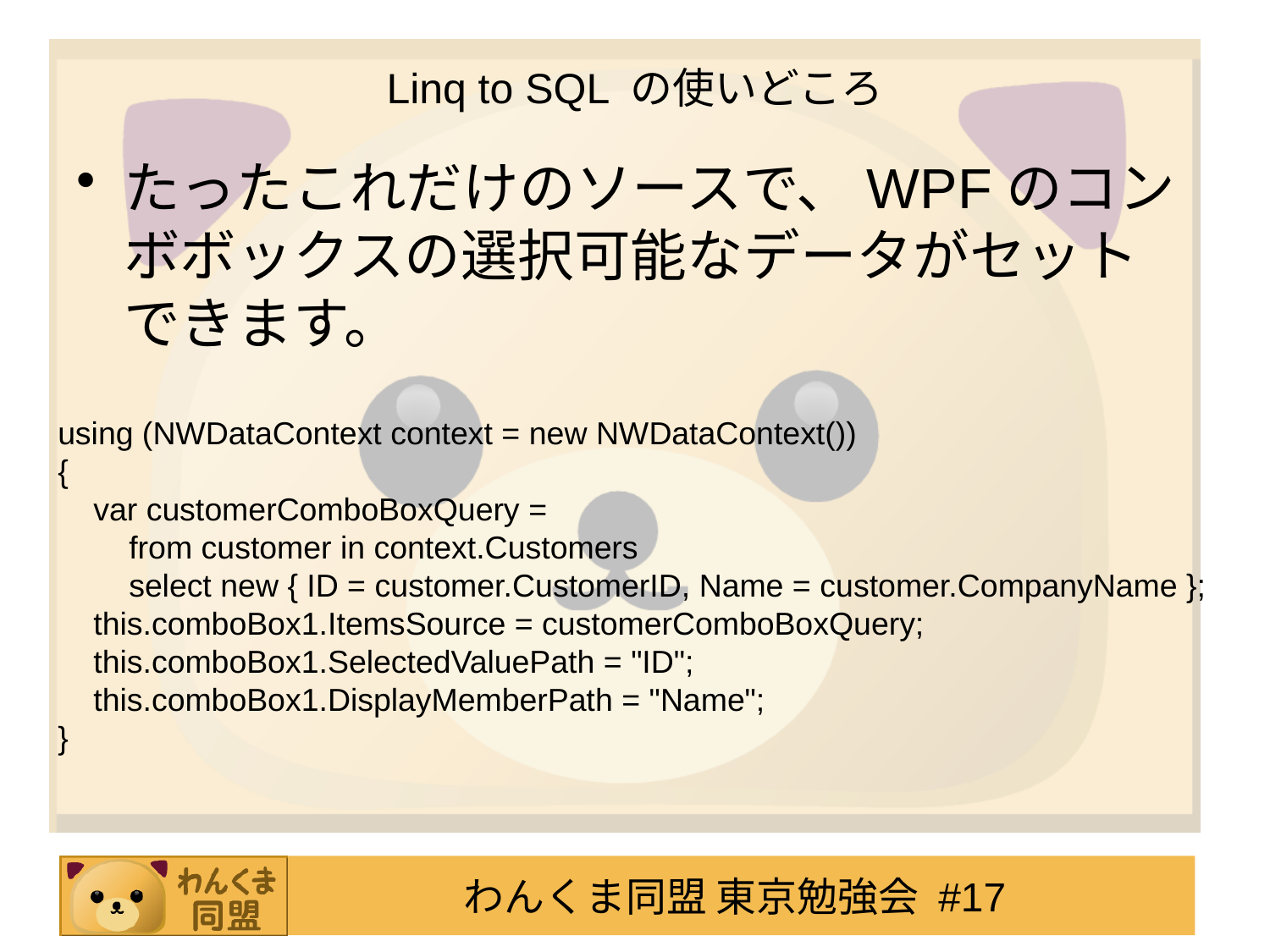

# Linq to SQL の使いどころ
たったこれだけのソースで、WPFのコンボボックスの選択可能なデータがセットできます。
using (NWDataContext context = new NWDataContext())
{
    var customerComboBoxQuery =
        from customer in context.Customers
        select new { ID = customer.CustomerID, Name = customer.CompanyName };
    this.comboBox1.ItemsSource = customerComboBoxQuery;
    this.comboBox1.SelectedValuePath = "ID";
    this.comboBox1.DisplayMemberPath = "Name";
}